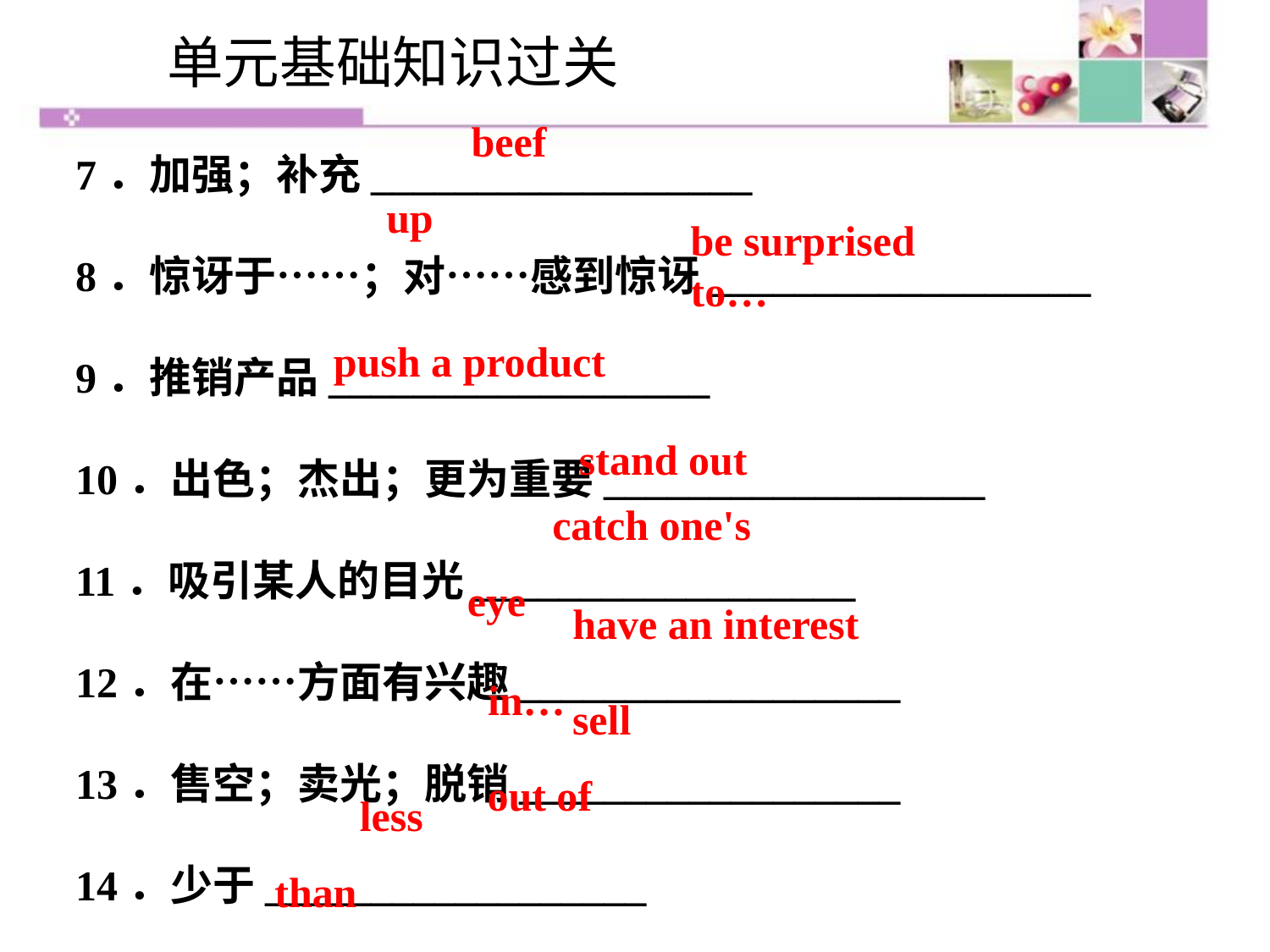

单元基础知识过关
7．加强；补充__________________
8．惊讶于……；对……感到惊讶__________________
9．推销产品__________________
10．出色；杰出；更为重要__________________
11．吸引某人的目光__________________
12．在……方面有兴趣__________________
13．售空；卖光；脱销__________________
14．少于__________________
beef up
be surprised to…
push a product
stand out
catch one's eye
have an interest in…
sell out of
less than